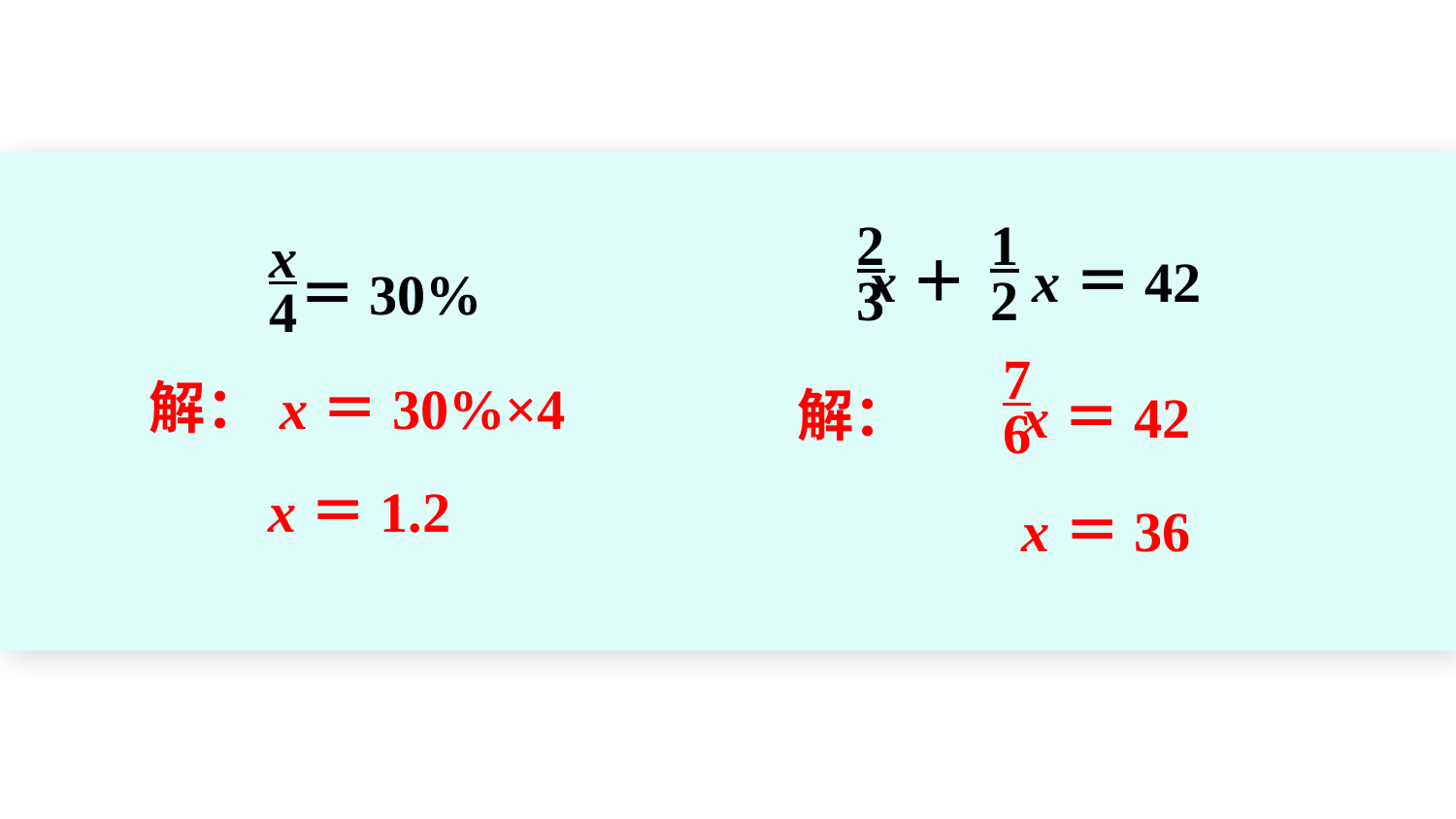

2
3
12
x＋    x＝42
x
4
＝30%
76
    x＝42
x＝30%×4
解：
解：
x＝1.2
x＝36